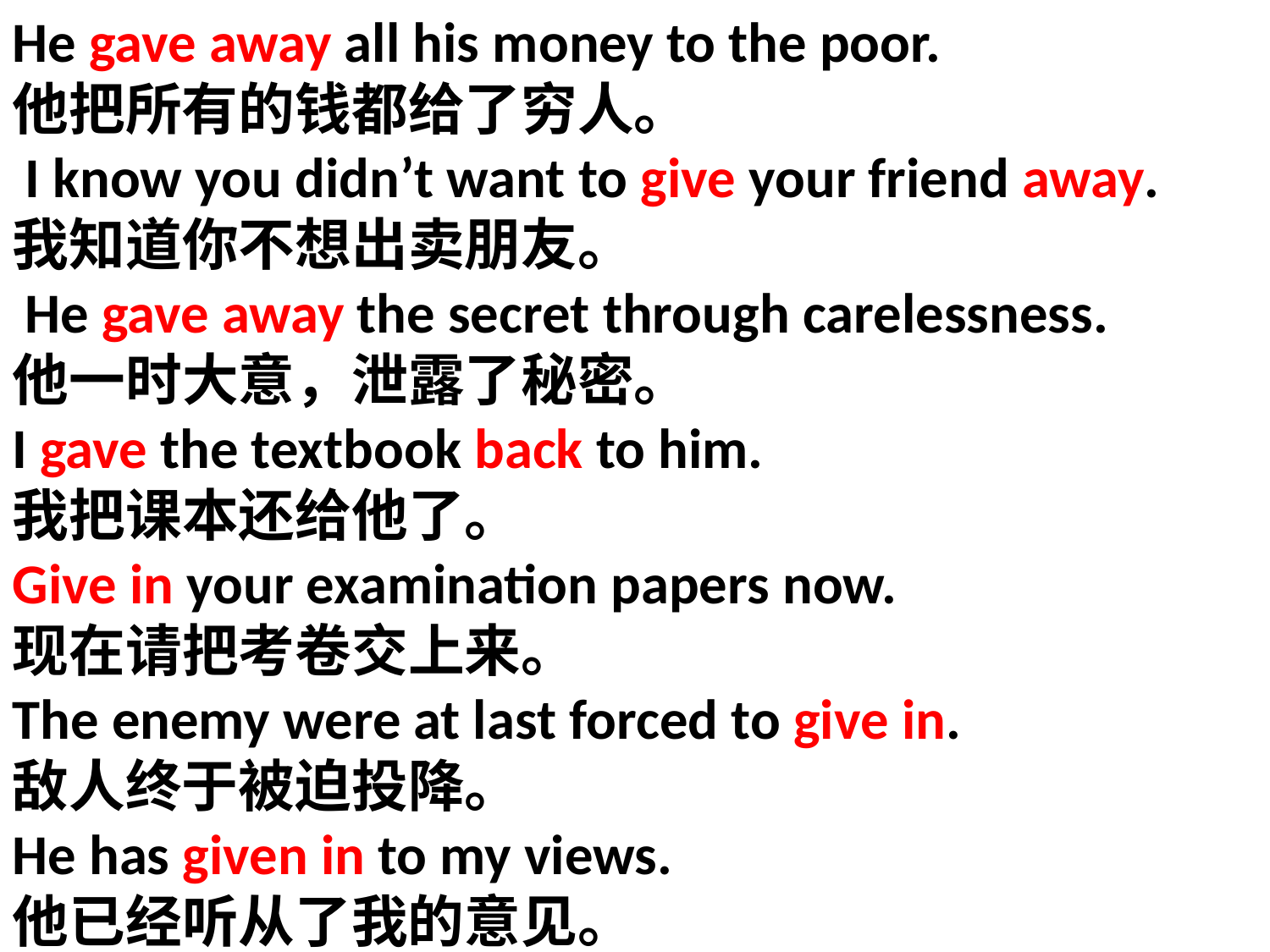

He gave away all his money to the poor.
他把所有的钱都给了穷人。
 I know you didn’t want to give your friend away.
我知道你不想出卖朋友。
 He gave away the secret through carelessness.
他一时大意，泄露了秘密。
I gave the textbook back to him.
我把课本还给他了。
Give in your examination papers now.
现在请把考卷交上来。
The enemy were at last forced to give in.
敌人终于被迫投降。
He has given in to my views.
他已经听从了我的意见。